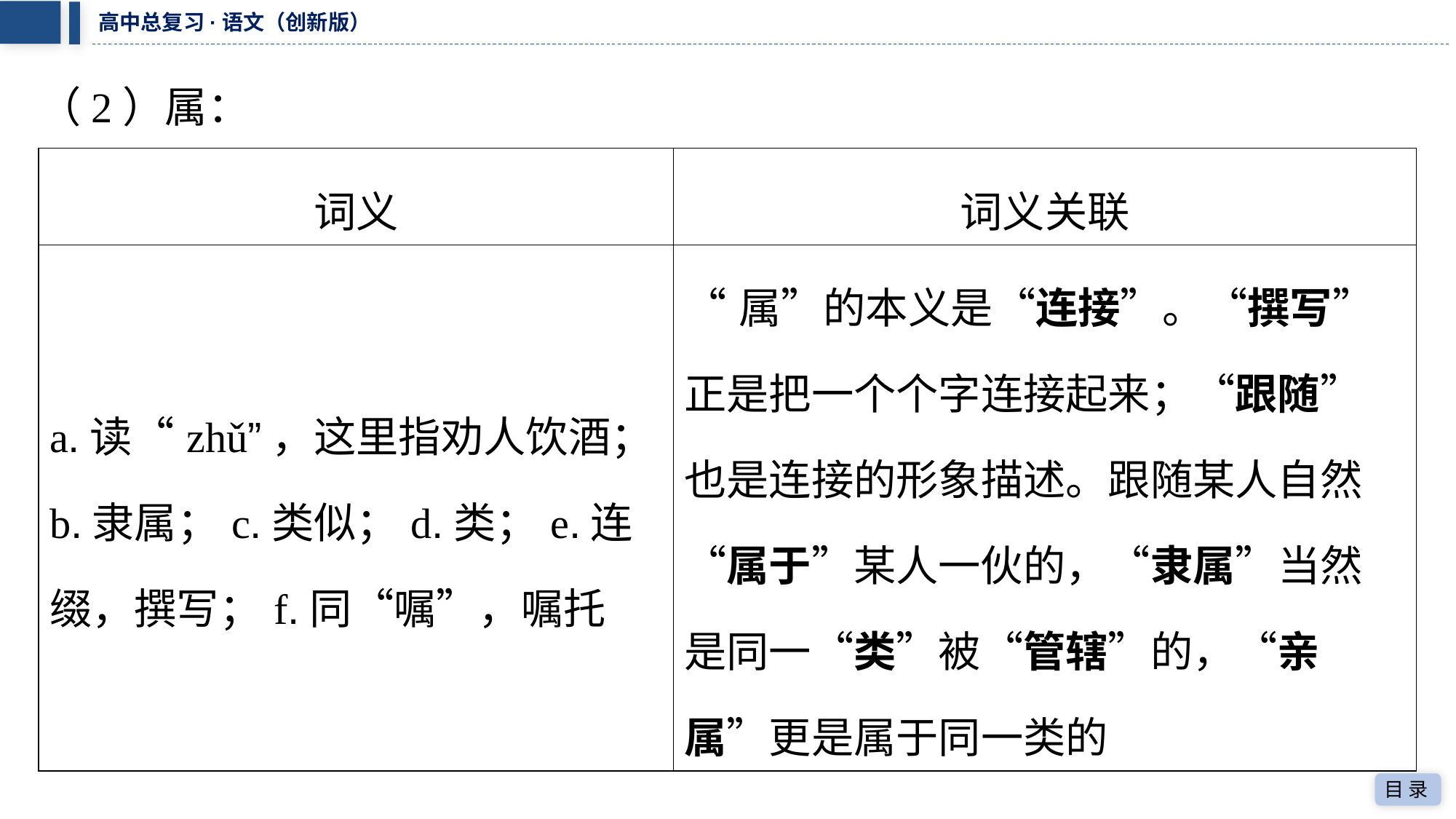

（2）属：
| 词义 | 词义关联 |
| --- | --- |
| a.读“zhǔ”，这里指劝人饮酒； b.隶属；c.类似；d.类；e.连 缀，撰写；f.同“嘱”，嘱托 | “属”的本义是“连接”。“撰写” 正是把一个个字连接起来；“跟随” 也是连接的形象描述。跟随某人自然 “属于”某人一伙的，“隶属”当然 是同一“类”被“管辖”的，“亲 属”更是属于同一类的 |